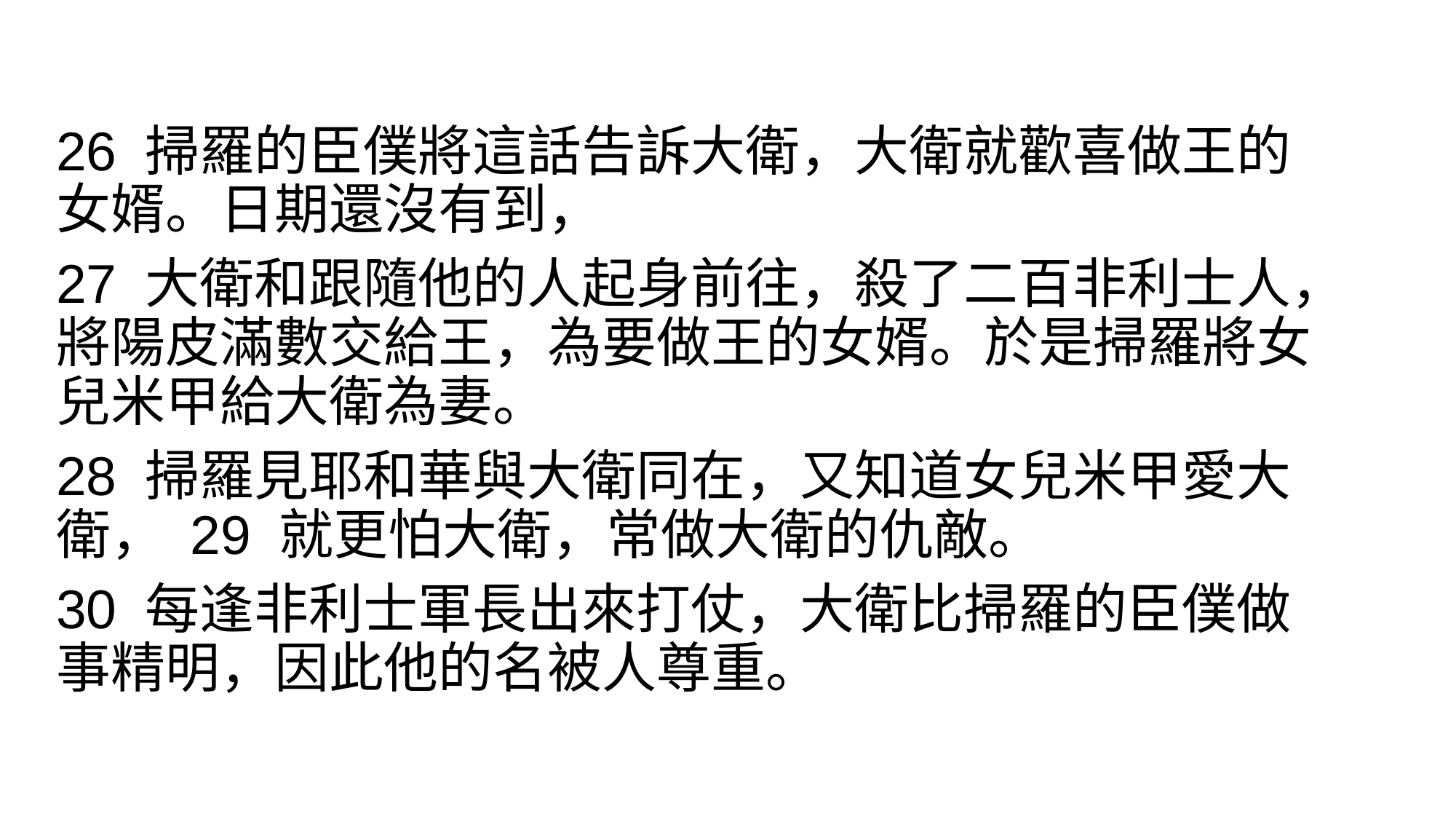

#
26 掃羅的臣僕將這話告訴大衛，大衛就歡喜做王的女婿。日期還沒有到，
27 大衛和跟隨他的人起身前往，殺了二百非利士人，將陽皮滿數交給王，為要做王的女婿。於是掃羅將女兒米甲給大衛為妻。
28 掃羅見耶和華與大衛同在，又知道女兒米甲愛大衛， 29 就更怕大衛，常做大衛的仇敵。
30 每逢非利士軍長出來打仗，大衛比掃羅的臣僕做事精明，因此他的名被人尊重。